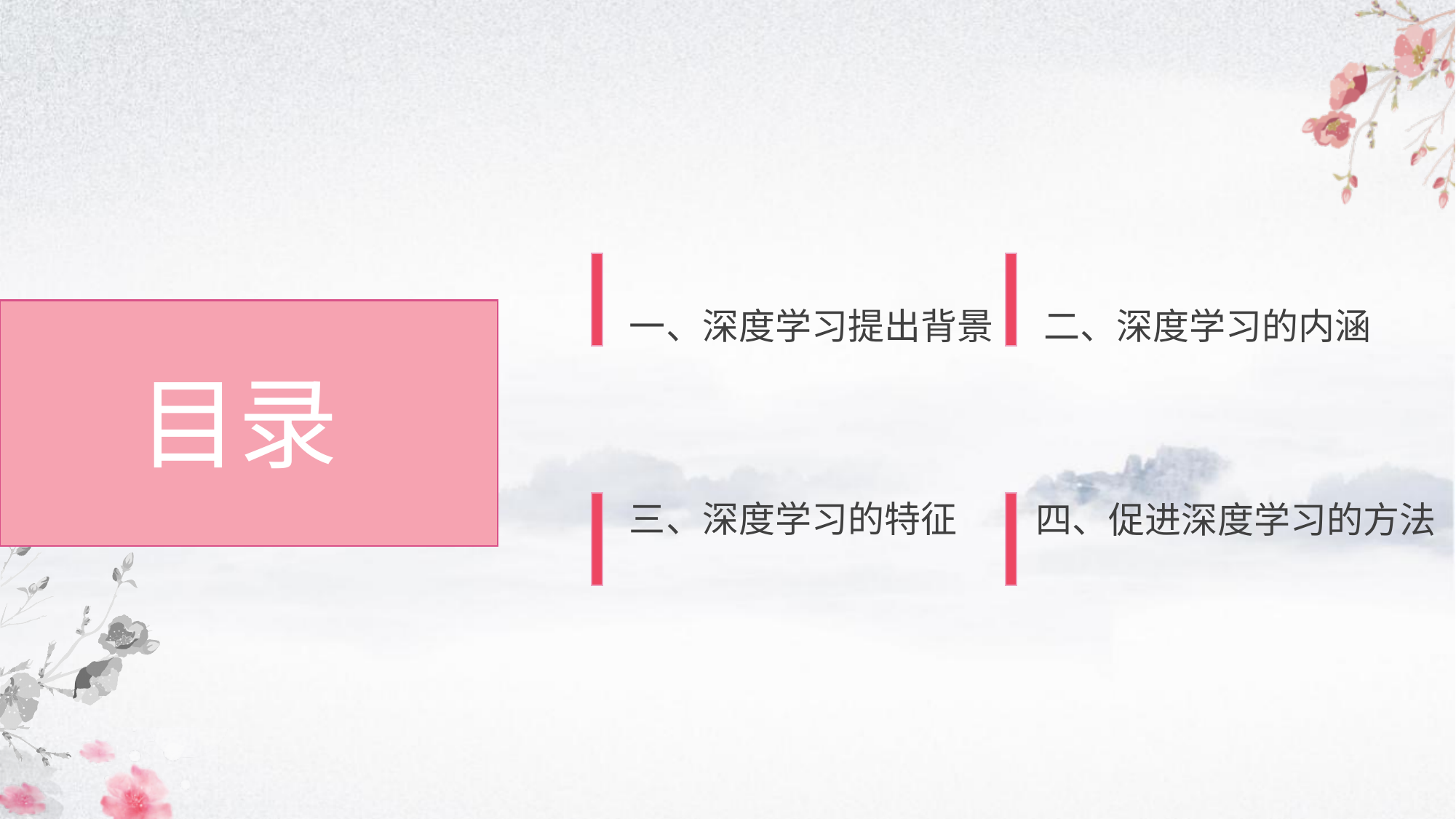

一、深度学习提出背景
二、深度学习的内涵

目录
四、促进深度学习的方法
三、深度学习的特征